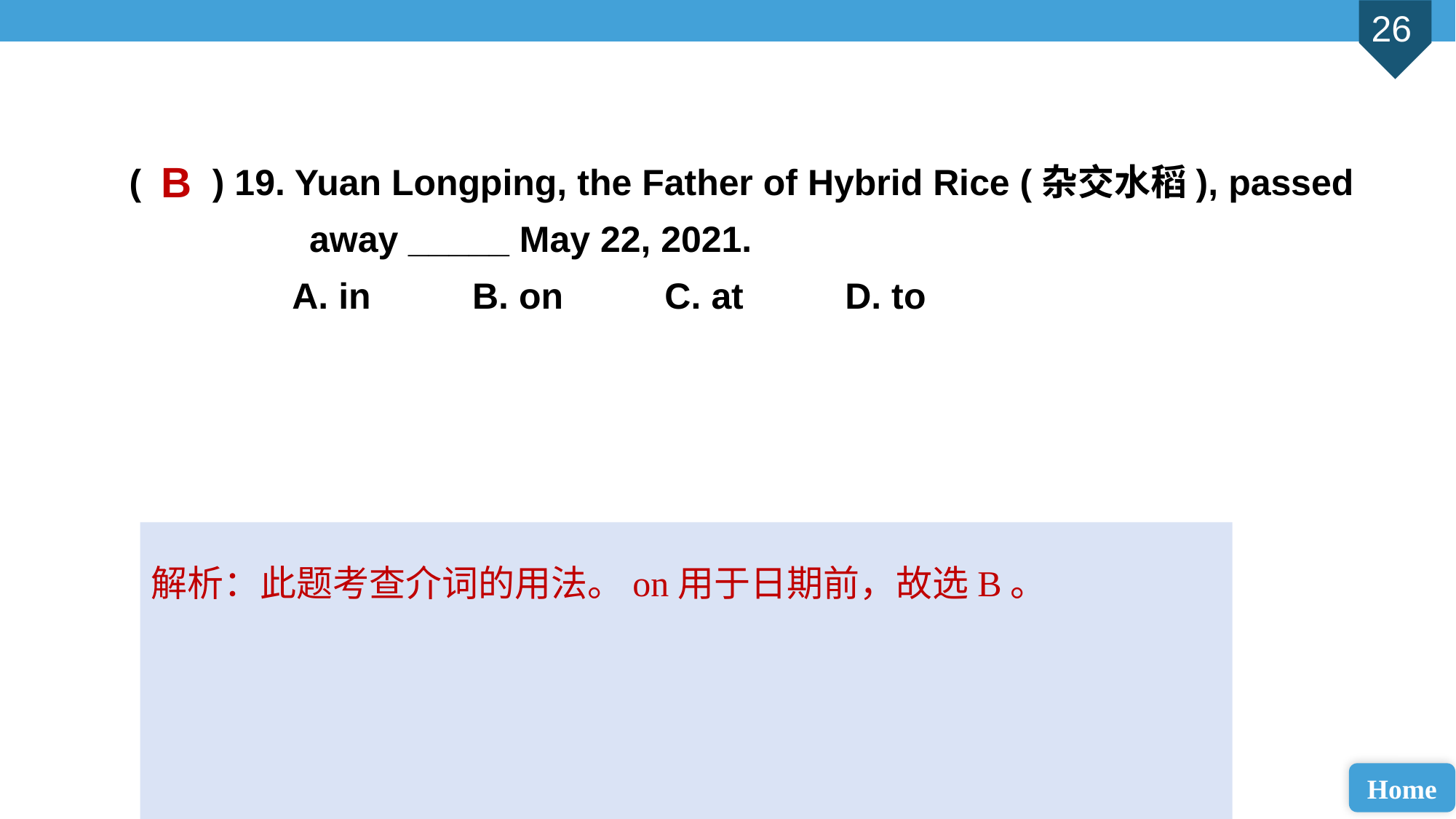

(       ) 19. Yuan Longping, the Father of Hybrid Rice (杂交水稻), passed  	       away _____ May 22, 2021.
                A. in          B. on          C. at          D. to
B

解析：此题考查介词的用法。on用于日期前，故选B。